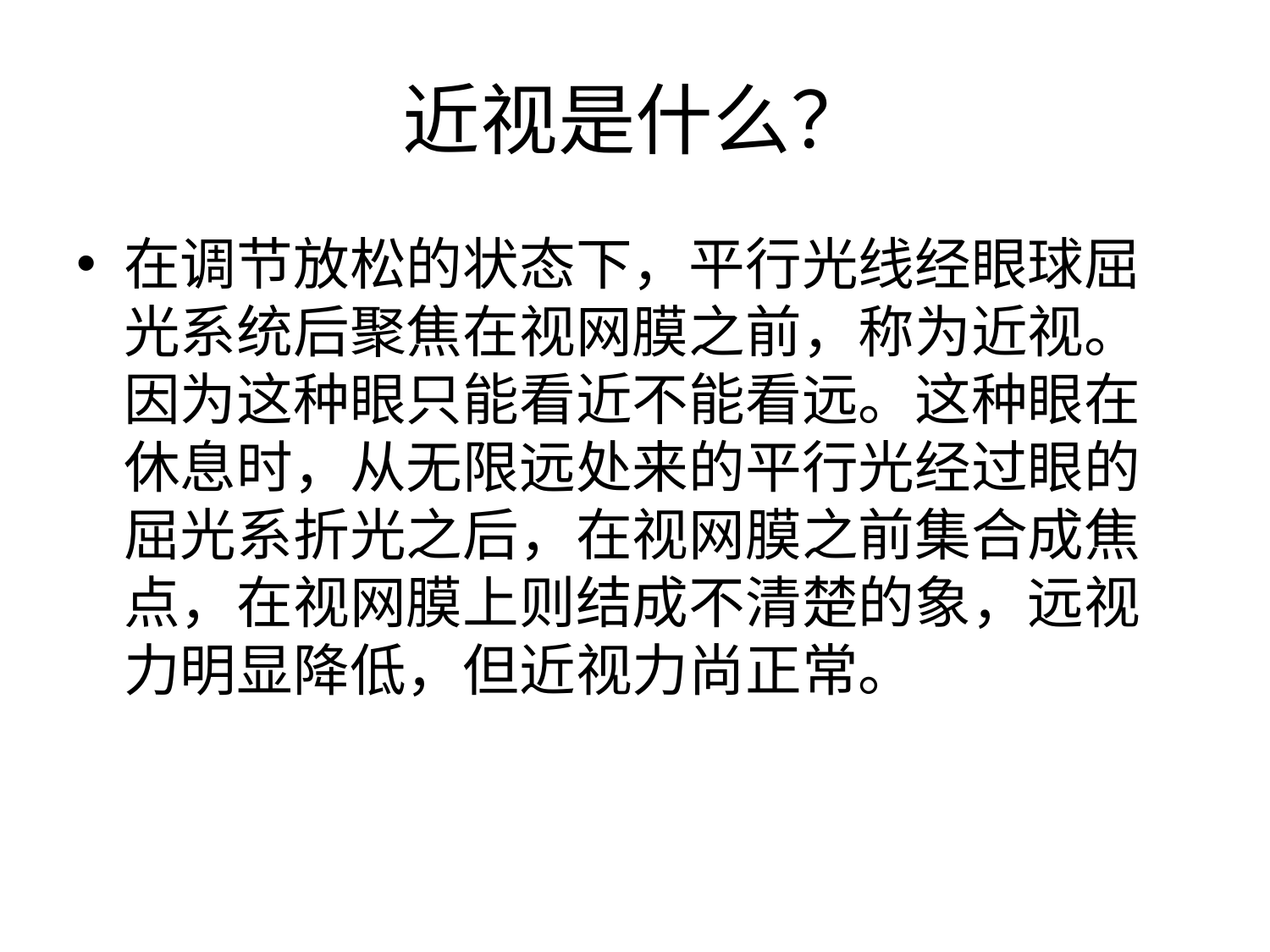

# 近视是什么？
在调节放松的状态下，平行光线经眼球屈光系统后聚焦在视网膜之前，称为近视。因为这种眼只能看近不能看远。这种眼在休息时，从无限远处来的平行光经过眼的屈光系折光之后，在视网膜之前集合成焦点，在视网膜上则结成不清楚的象，远视力明显降低，但近视力尚正常。